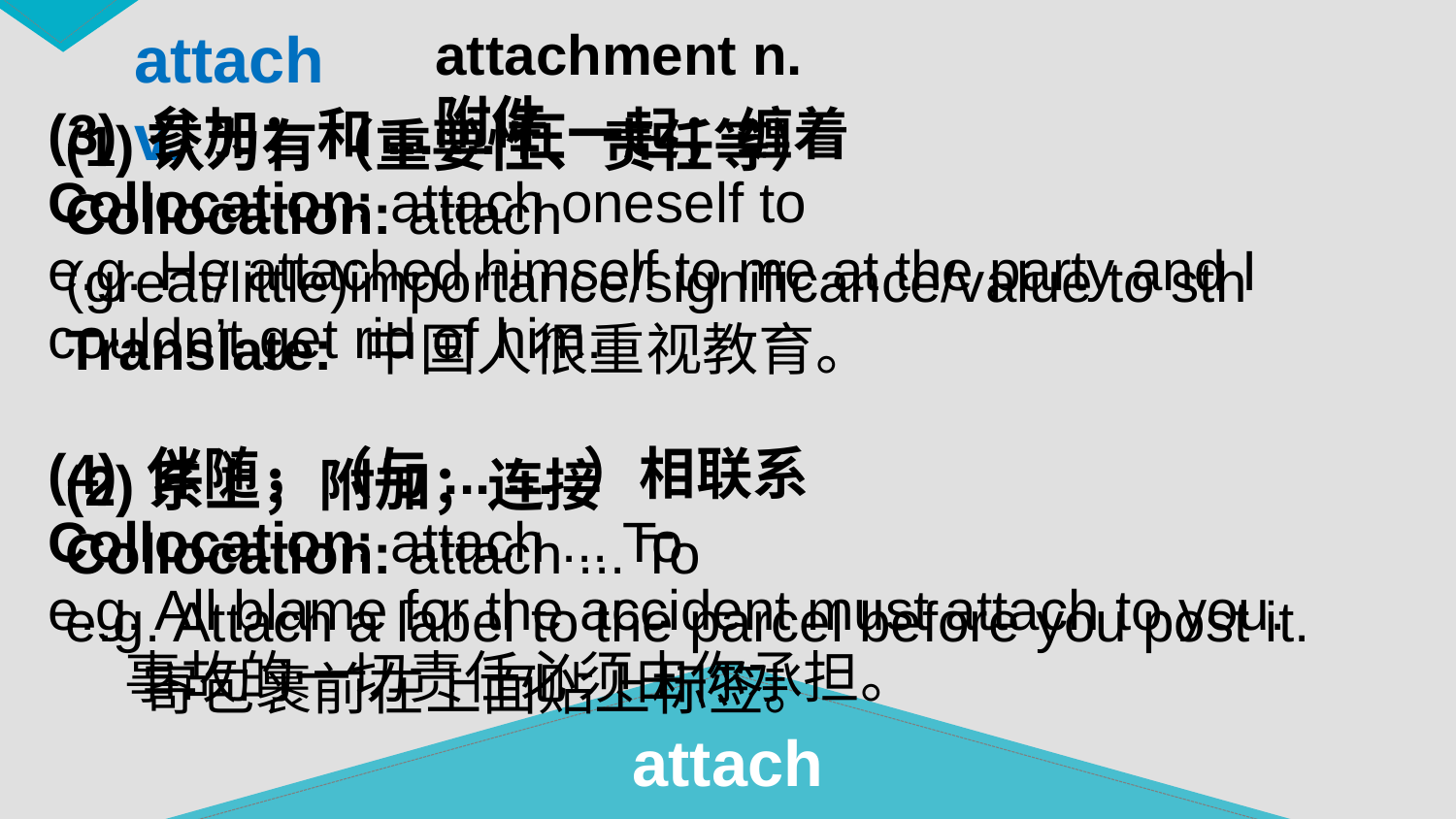

attachment n. 附件
attach   v.
(3) 参加；和... ...在一起；缠着
Collocation: attach oneself to
e.g. He attached himself to me at the party and I couldn’t get rid of him.

(4) 伴随，（与... ... ）相联系
Collocation: attach ... To
e.g. All blame for the accident must attach to you.
     事故的一切责任必须由你承担。
(1)认为有（重要性、责任等）
Collocation: attach (great/little)importance/significance/value to sth
Translate: 中国人很重视教育。

(2)系上；附加；连接
Collocation: attach ... To
e.g. Attach a label to the parcel before you post it.
     寄包裹前在上面贴上标签。

attach